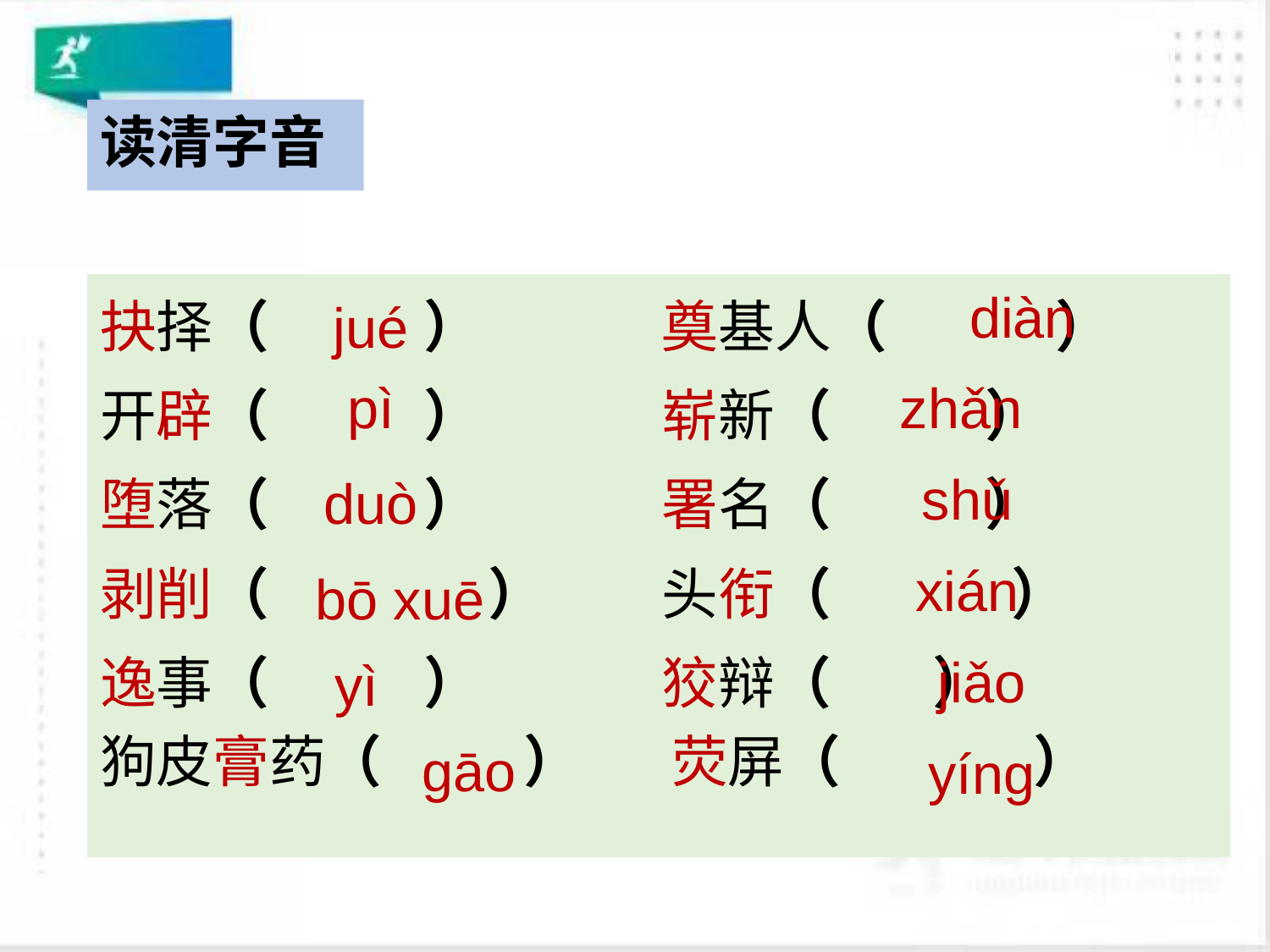

# 读清字音
抉择（            ）              奠基人（             ）
开辟（            ）              崭新（            ）
堕落（            ）              署名（            ）
剥削（                 ）         头衔（              ）
逸事（            ）              狡辩（        ）
狗皮膏药（           ）       荧屏（               ）

diàn
jué
pì
zhǎn
shǔ
duò
xián
bō xuē
jiǎo
yì
 gāo
yíng